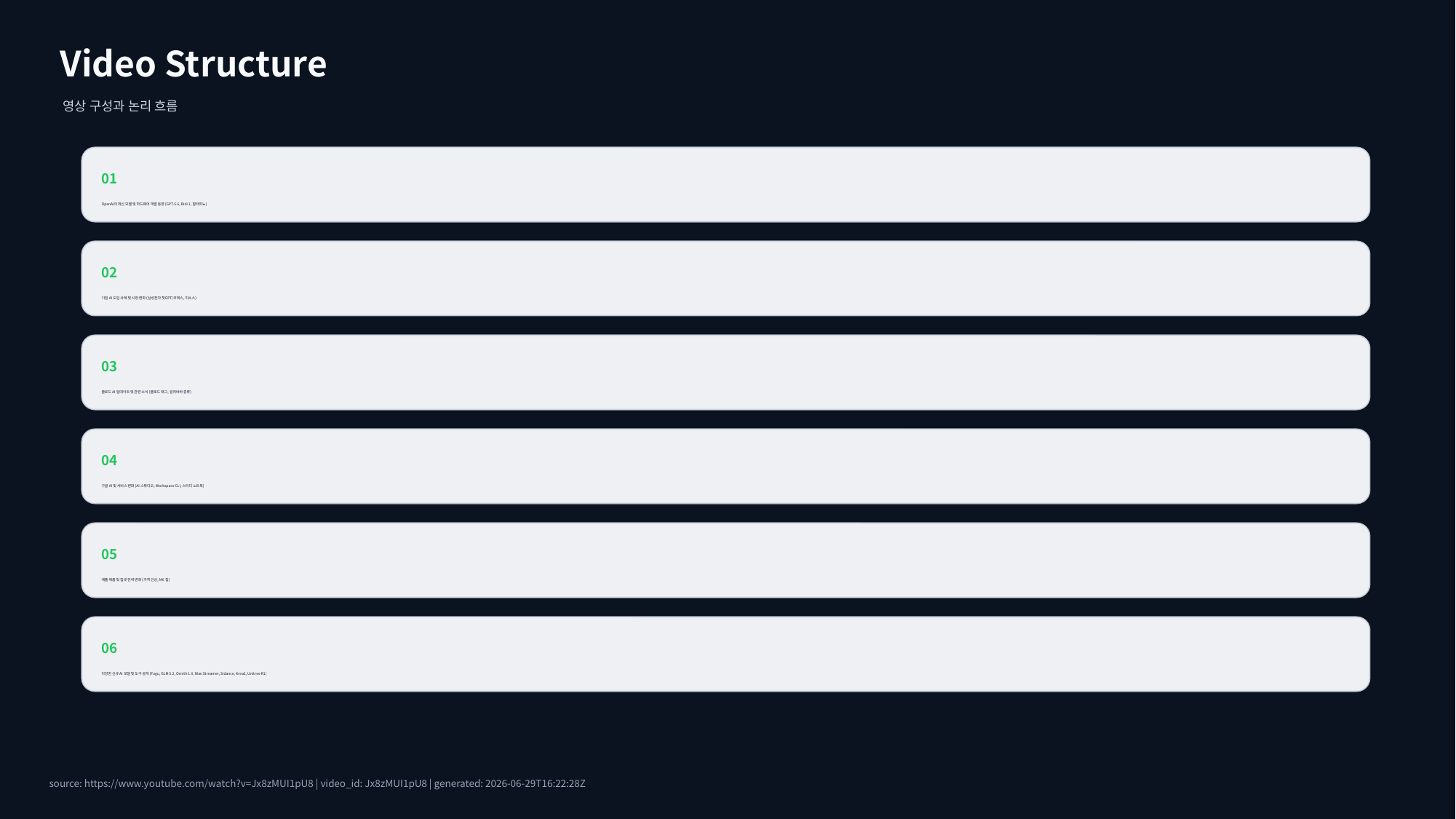

Video Structure
영상 구성과 논리 흐름

01
OpenAI의 최신 모델 및 하드웨어 개발 동향 (GPT-5.6, Bidi 1, 할라피뇨)

02
기업 AI 도입 사례 및 시장 변화 (삼성전자 챗GPT/코덱스, 미소스)

03
클로드 AI 업데이트 및 관련 소식 (클로드 태그, 알리바바 증류)

04
구글 AI 및 서비스 변화 (AI 스튜디오, Workspace CLI, 스터디 노트북)

05
애플 제품 및 칩셋 전략 변화 (가격 인상, M6 칩)

06
다양한 신규 AI 모델 및 도구 공개 (Fugu, GLM 5.2, Ornith 1.0, Wan Streamer, Sidance, Krea2, Unitree R1)
source: https://www.youtube.com/watch?v=Jx8zMUI1pU8 | video_id: Jx8zMUI1pU8 | generated: 2026-06-29T16:22:28Z